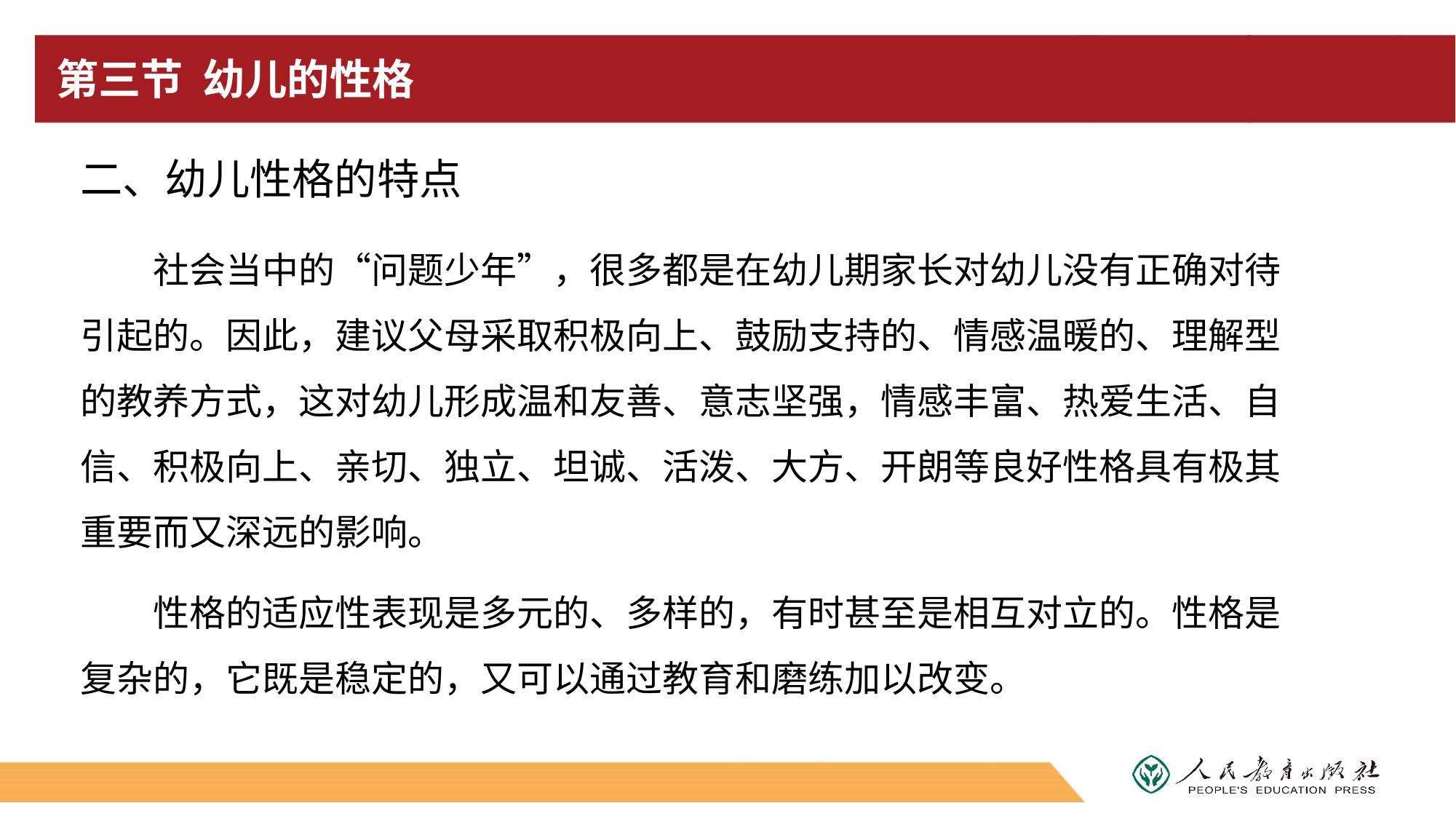

# 第三节  幼儿的性格
二、幼儿性格的特点
社会当中的“问题少年”，很多都是在幼儿期家长对幼儿没有正确对待引起的。因此，建议父母采取积极向上、鼓励支持的、情感温暖的、理解型的教养方式，这对幼儿形成温和友善、意志坚强，情感丰富、热爱生活、自信、积极向上、亲切、独立、坦诚、活泼、大方、开朗等良好性格具有极其重要而又深远的影响。
性格的适应性表现是多元的、多样的，有时甚至是相互对立的。性格是复杂的，它既是稳定的，又可以通过教育和磨练加以改变。